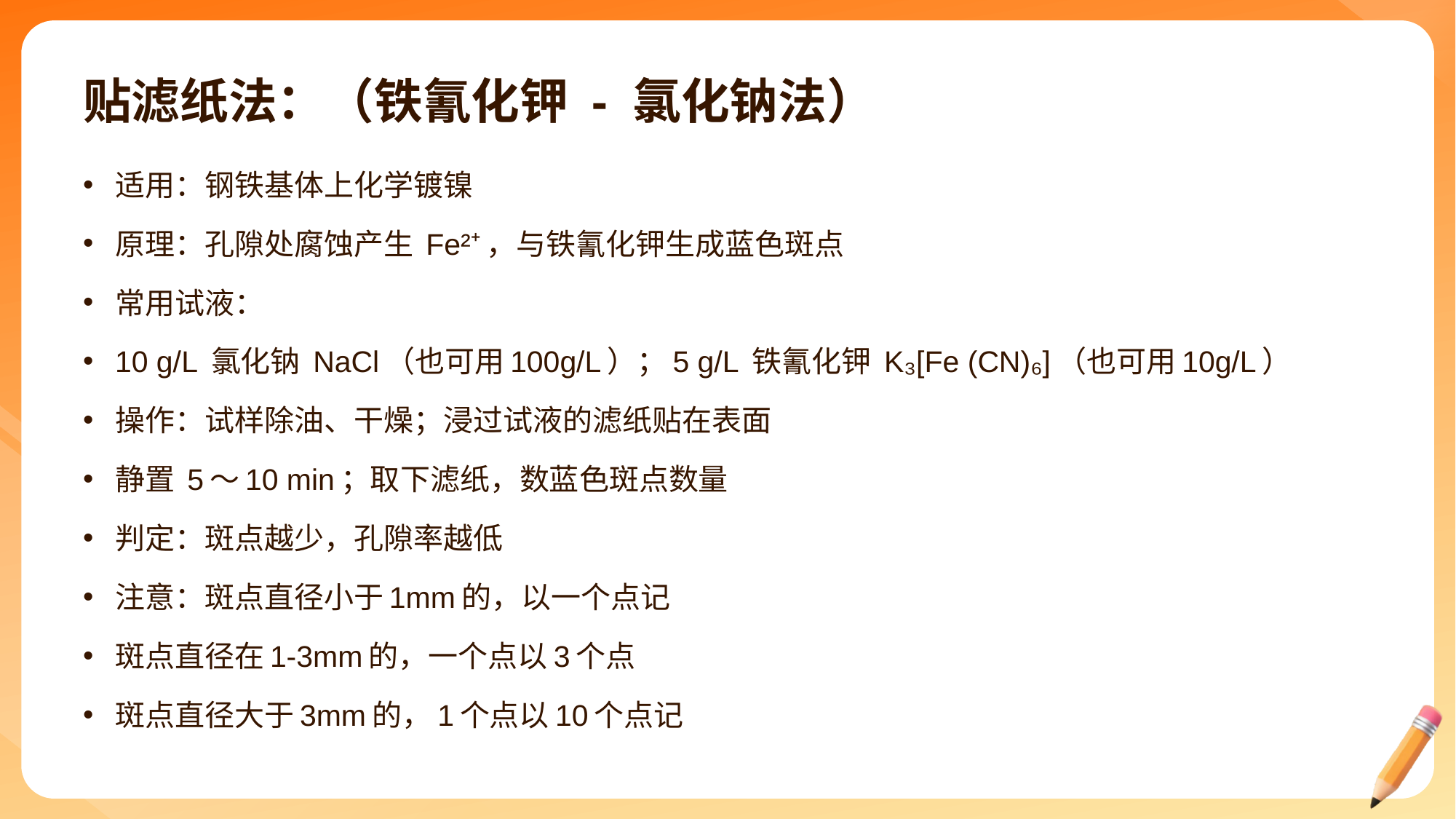

# 贴滤纸法：（铁氰化钾 - 氯化钠法）
适用：钢铁基体上化学镀镍
原理：孔隙处腐蚀产生 Fe²⁺，与铁氰化钾生成蓝色斑点
常用试液：
10 g/L 氯化钠 NaCl（也可用100g/L）；5 g/L 铁氰化钾 K₃[Fe (CN)₆]（也可用10g/L）
操作：试样除油、干燥；浸过试液的滤纸贴在表面
静置 5～10 min；取下滤纸，数蓝色斑点数量
判定：斑点越少，孔隙率越低
注意：斑点直径小于1mm的，以一个点记
斑点直径在1-3mm的，一个点以3个点
斑点直径大于3mm的，1个点以10个点记